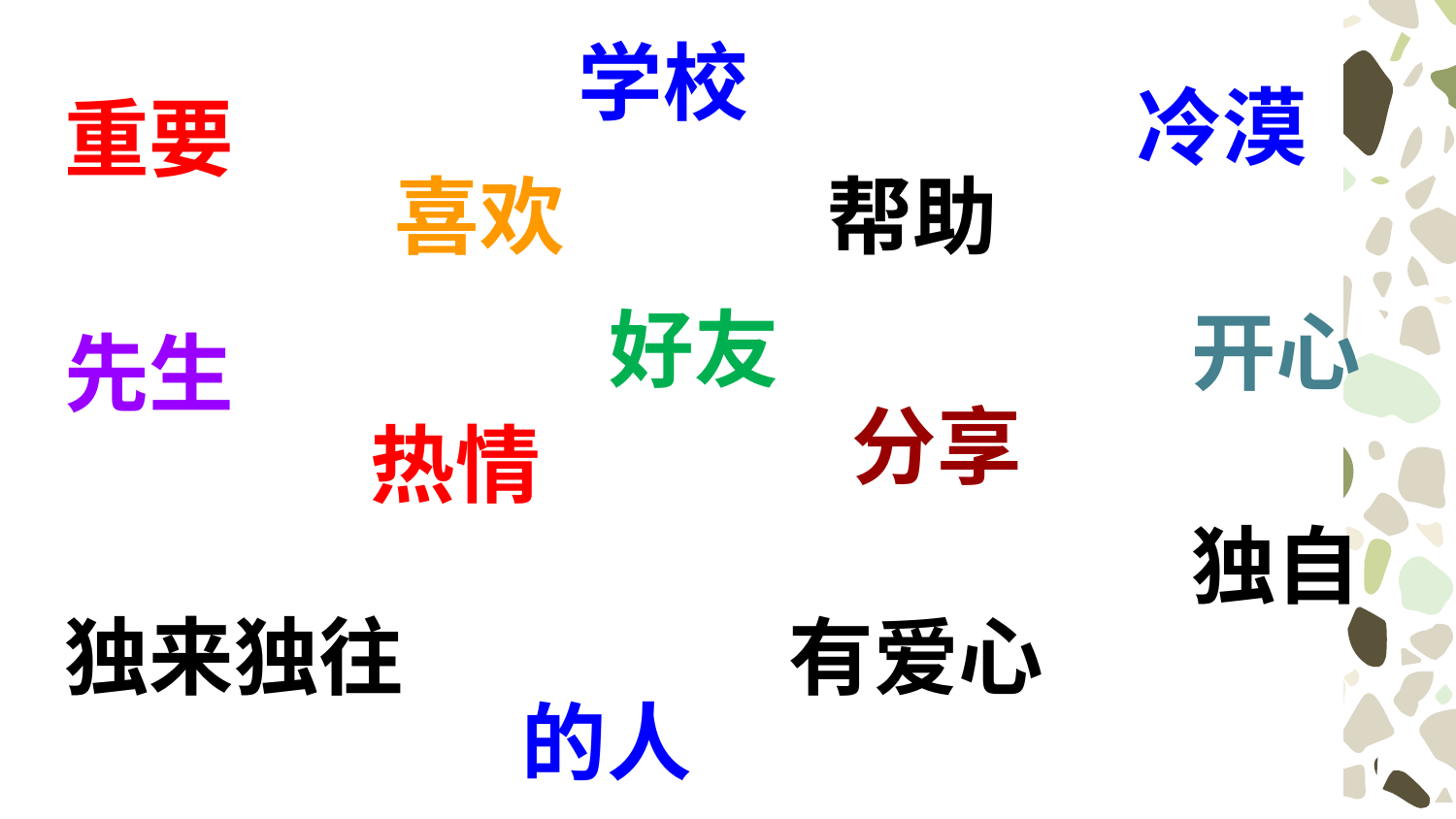

学校
冷漠
# 重要
喜欢
帮助
好友
开心
先生
分享
热情
独自
独来独往
有爱心
的人